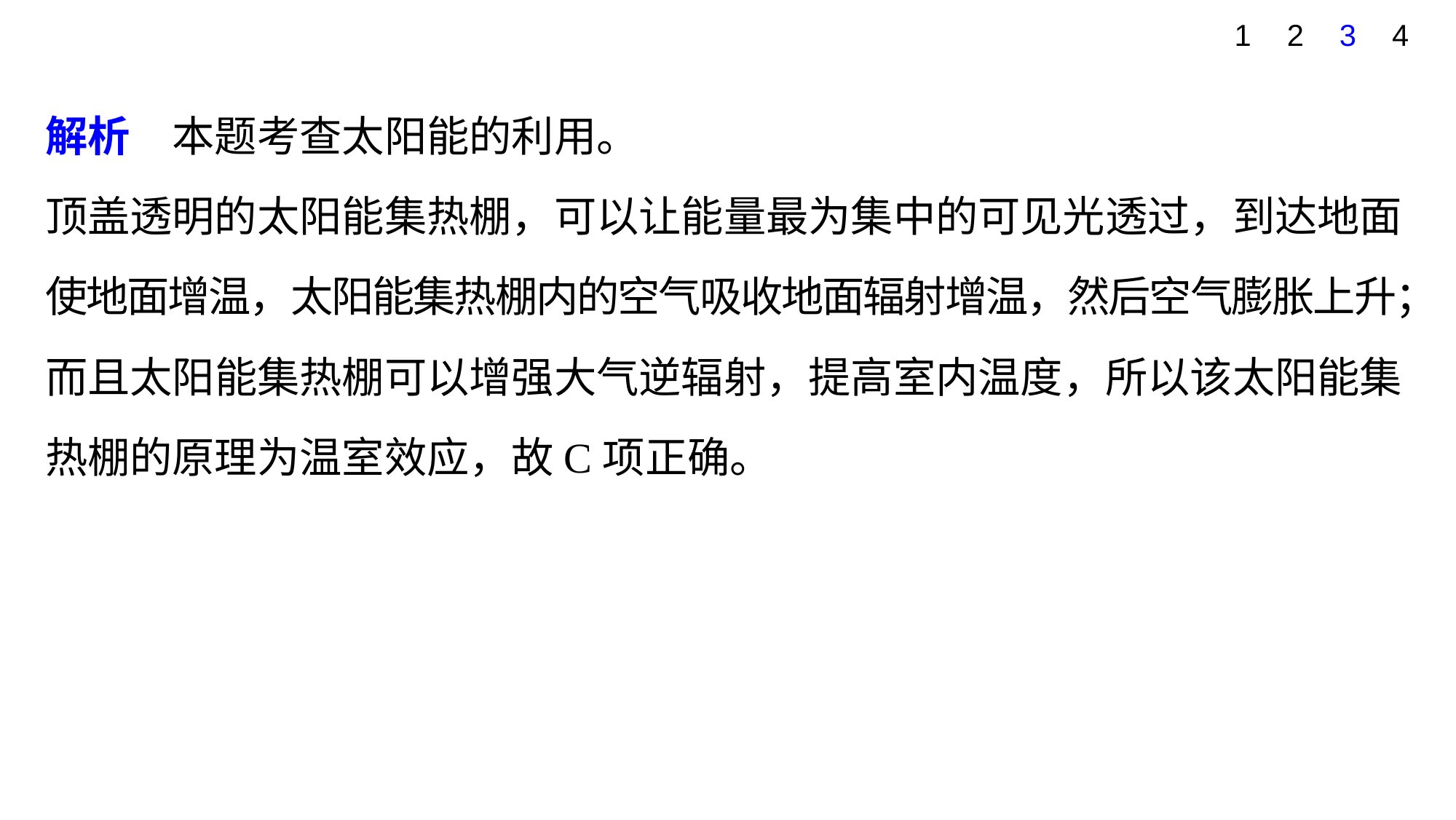

1
2
3
4
解析　本题考查太阳能的利用。
顶盖透明的太阳能集热棚，可以让能量最为集中的可见光透过，到达地面使地面增温，太阳能集热棚内的空气吸收地面辐射增温，然后空气膨胀上升；而且太阳能集热棚可以增强大气逆辐射，提高室内温度，所以该太阳能集热棚的原理为温室效应，故C项正确。